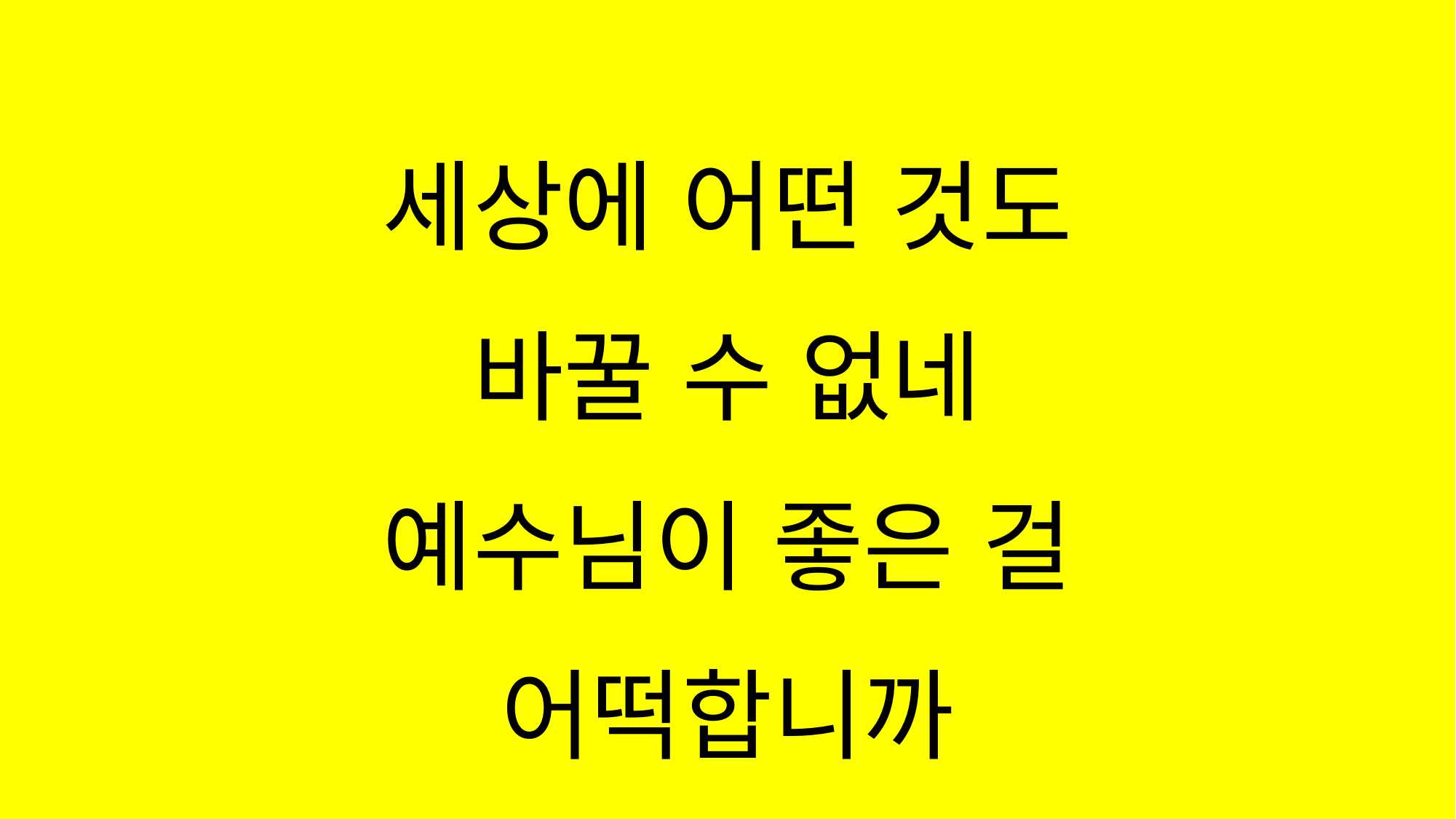

#
세상에 어떤 것도

바꿀 수 없네

예수님이 좋은 걸

어떡합니까